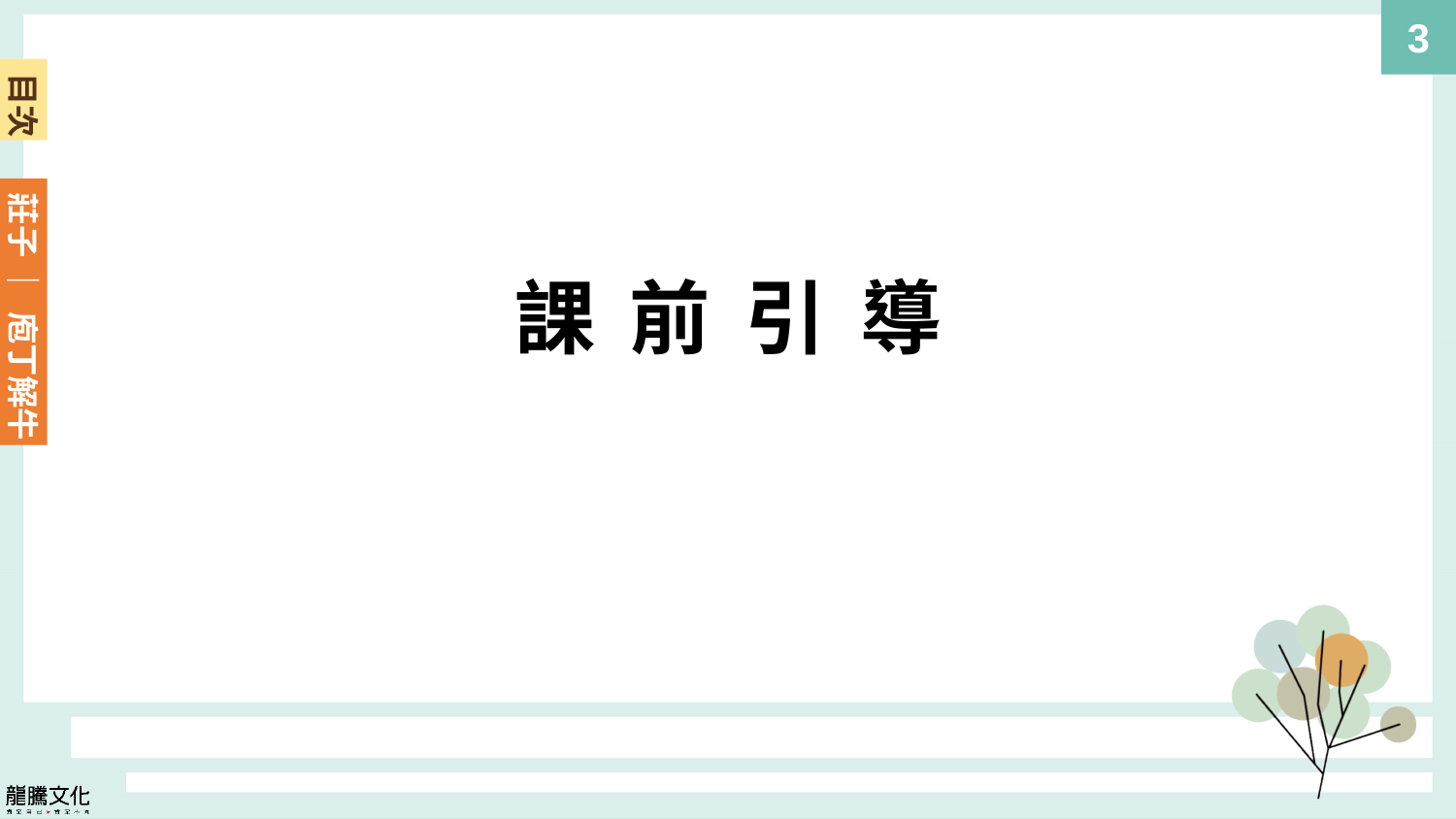

3
目次
莊子 ｜  庖丁解牛
課 前 引 導